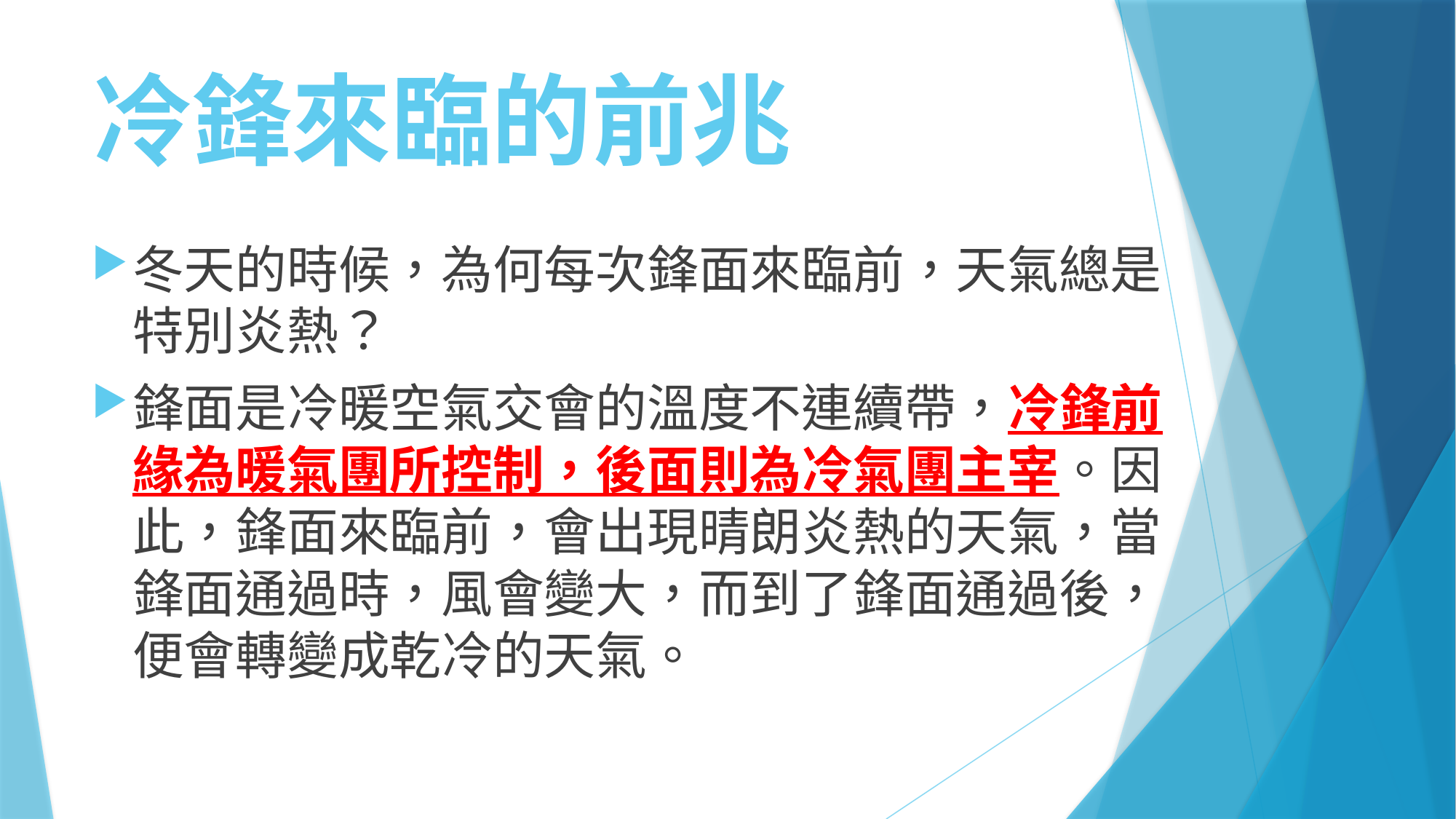

# 冷鋒來臨的前兆
冬天的時候，為何每次鋒面來臨前，天氣總是特別炎熱？
鋒面是冷暖空氣交會的溫度不連續帶，冷鋒前緣為暖氣團所控制，後面則為冷氣團主宰。因此，鋒面來臨前，會出現晴朗炎熱的天氣，當鋒面通過時，風會變大，而到了鋒面通過後，便會轉變成乾冷的天氣。